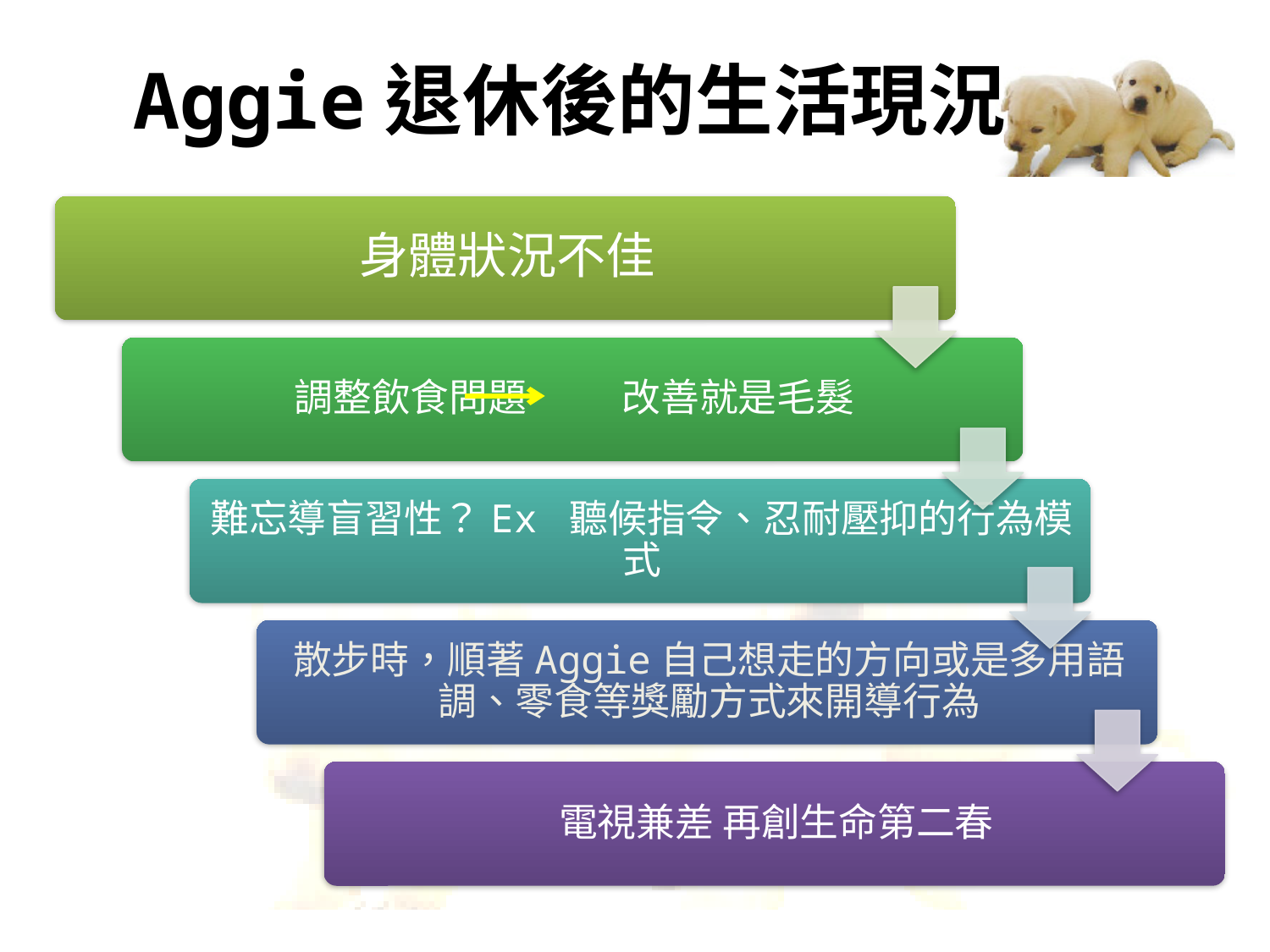

# Aggie退休後的生活現況
身體狀況不佳
調整飲食問題           改善就是毛髮
難忘導盲習性？Ex 聽候指令、忍耐壓抑的行為模式
散步時，順著Aggie自己想走的方向或是多用語調、零食等獎勵方式來開導行為
電視兼差 再創生命第二春